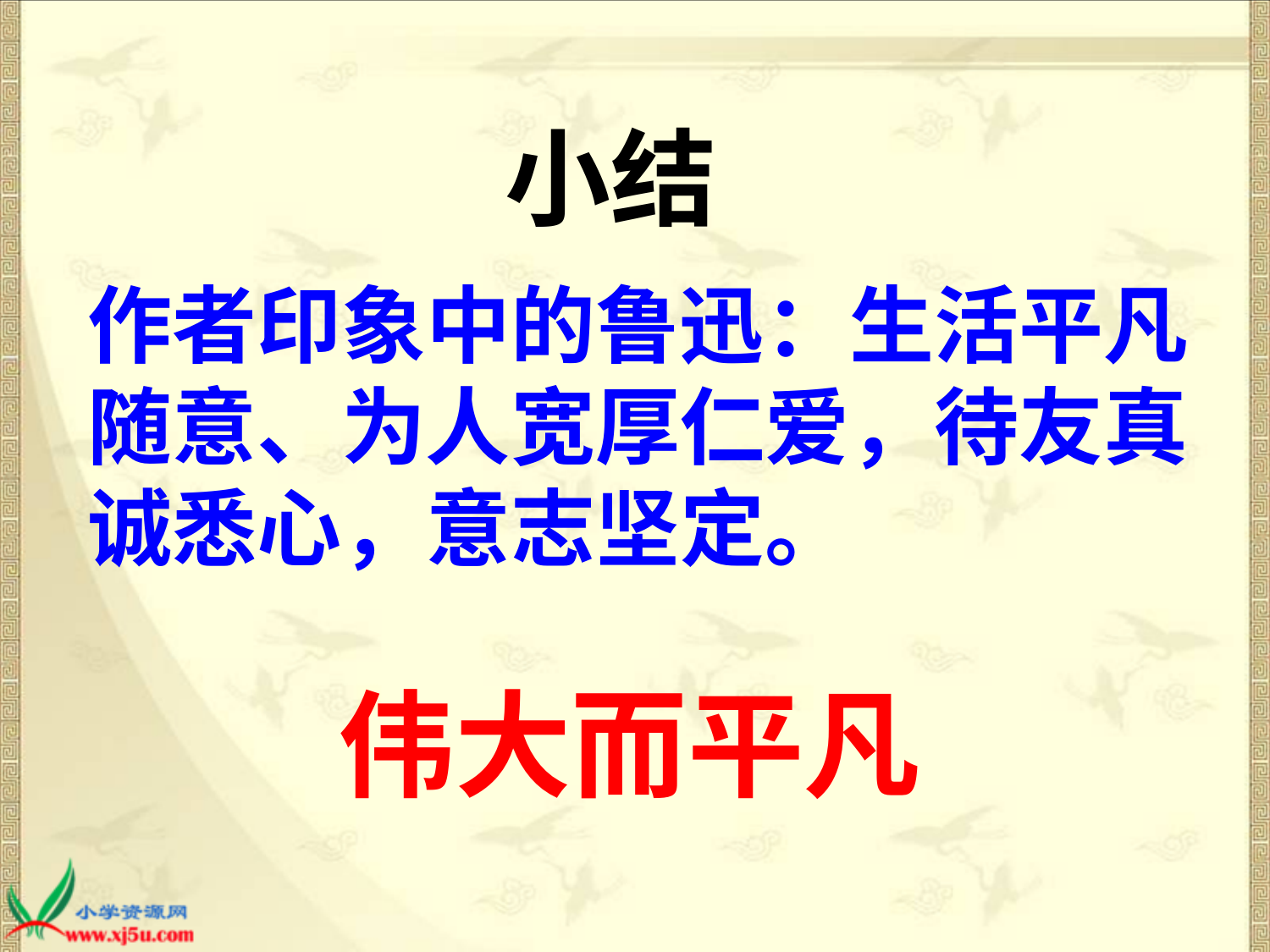

小结
作者印象中的鲁迅：生活平凡随意、为人宽厚仁爱，待友真诚悉心，意志坚定。
伟大而平凡